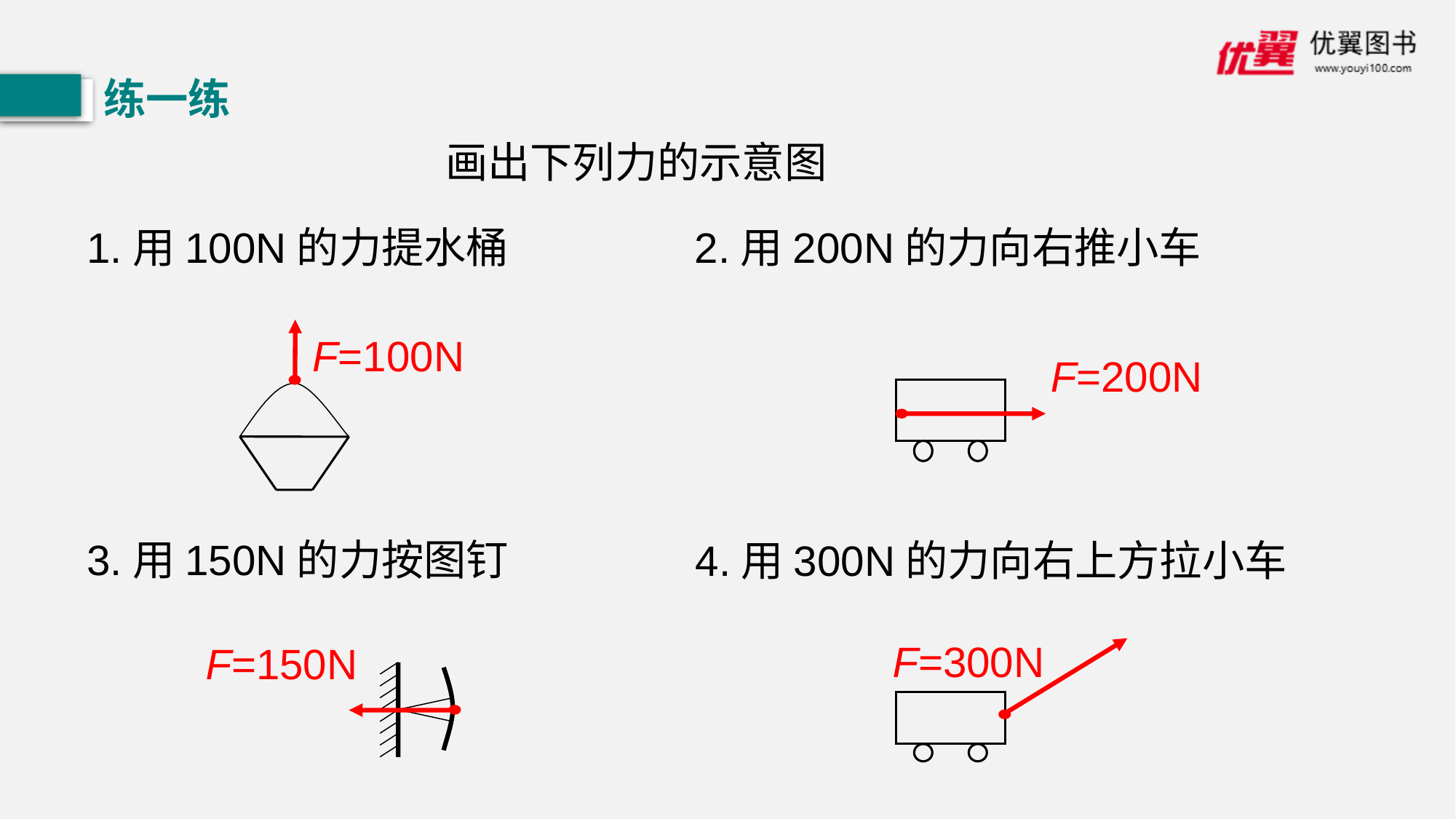

练一练

画出下列力的示意图
1.用100N的力提水桶
2.用200N的力向右推小车

F=100N
F=200N

3.用150N的力按图钉
4.用300N的力向右上方拉小车
F=300N
F=150N